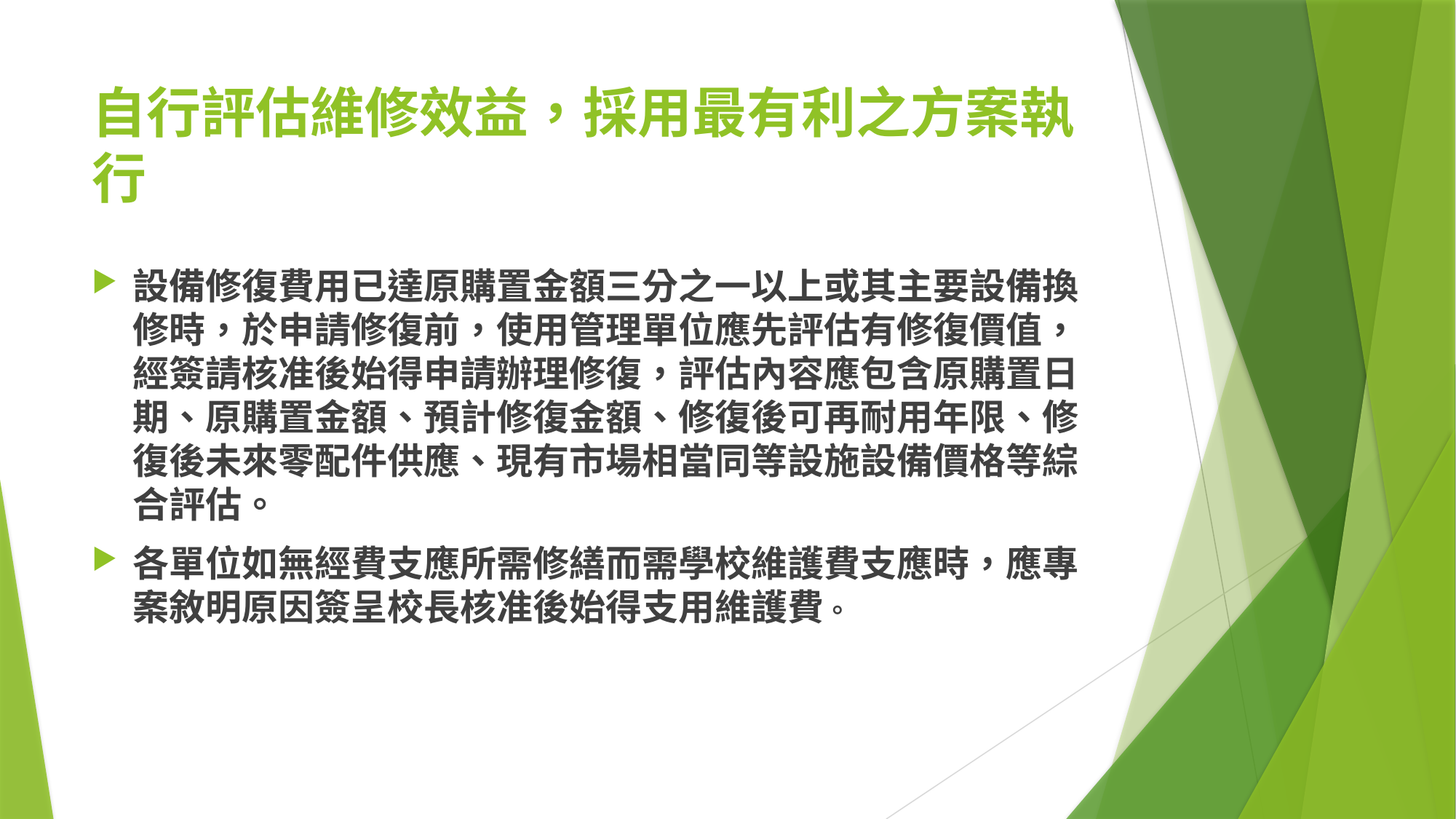

# 自行評估維修效益，採用最有利之方案執行
設備修復費用已達原購置金額三分之一以上或其主要設備換修時，於申請修復前，使用管理單位應先評估有修復價值，經簽請核准後始得申請辦理修復，評估內容應包含原購置日期、原購置金額、預計修復金額、修復後可再耐用年限、修復後未來零配件供應、現有市場相當同等設施設備價格等綜合評估。
各單位如無經費支應所需修繕而需學校維護費支應時，應專案敘明原因簽呈校長核准後始得支用維護費。